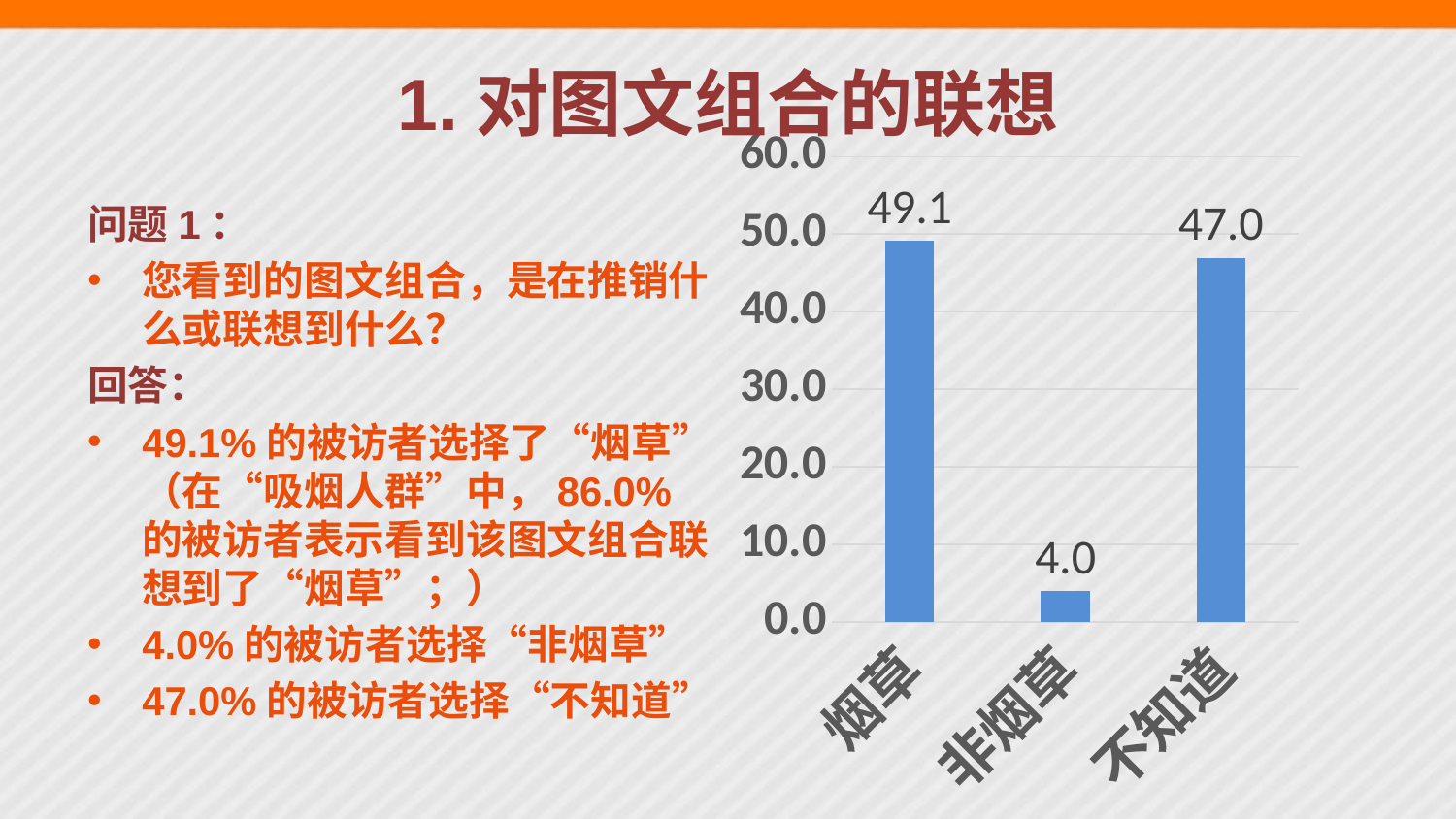

# 1.对图文组合的联想

### Chart

| Category |  |
|---|---|
| 烟草 | 49.09390444810546 |
| 非烟草 | 3.9538714991762767 |
| 不知道 | 46.95222405271809 |
问题1：
您看到的图文组合，是在推销什么或联想到什么？
回答：
49.1%的被访者选择了“烟草”（在“吸烟人群”中，86.0%的被访者表示看到该图文组合联想到了“烟草”；）
4.0%的被访者选择“非烟草”
47.0%的被访者选择“不知道”